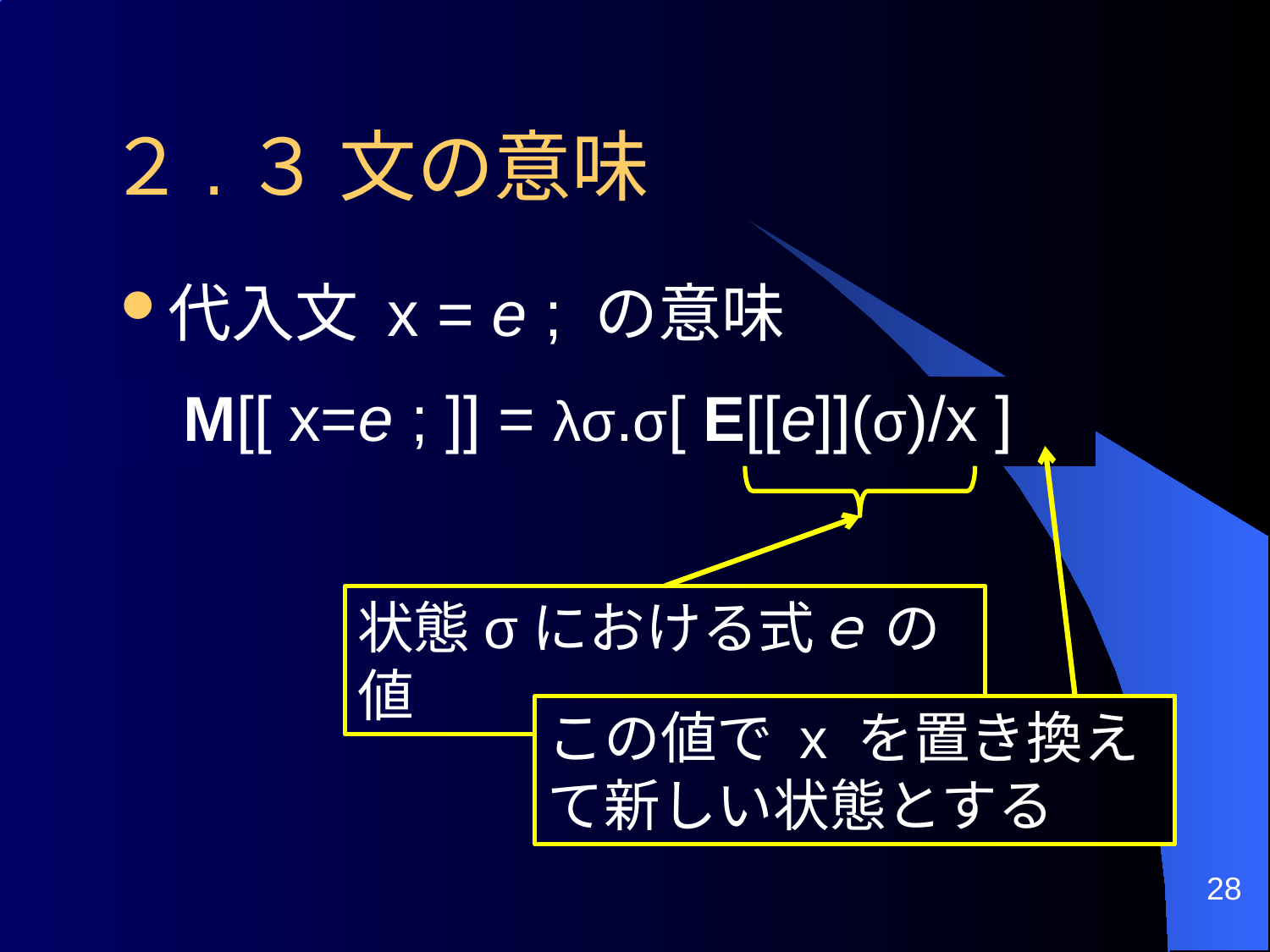

# ２.３ 文の意味
代入文 x = e ; の意味
M[[ x=e ; ]] = λσ.σ[ E[[e]](σ)/x ]

状態σにおける式ｅ の値
この値で x を置き換えて新しい状態とする
28